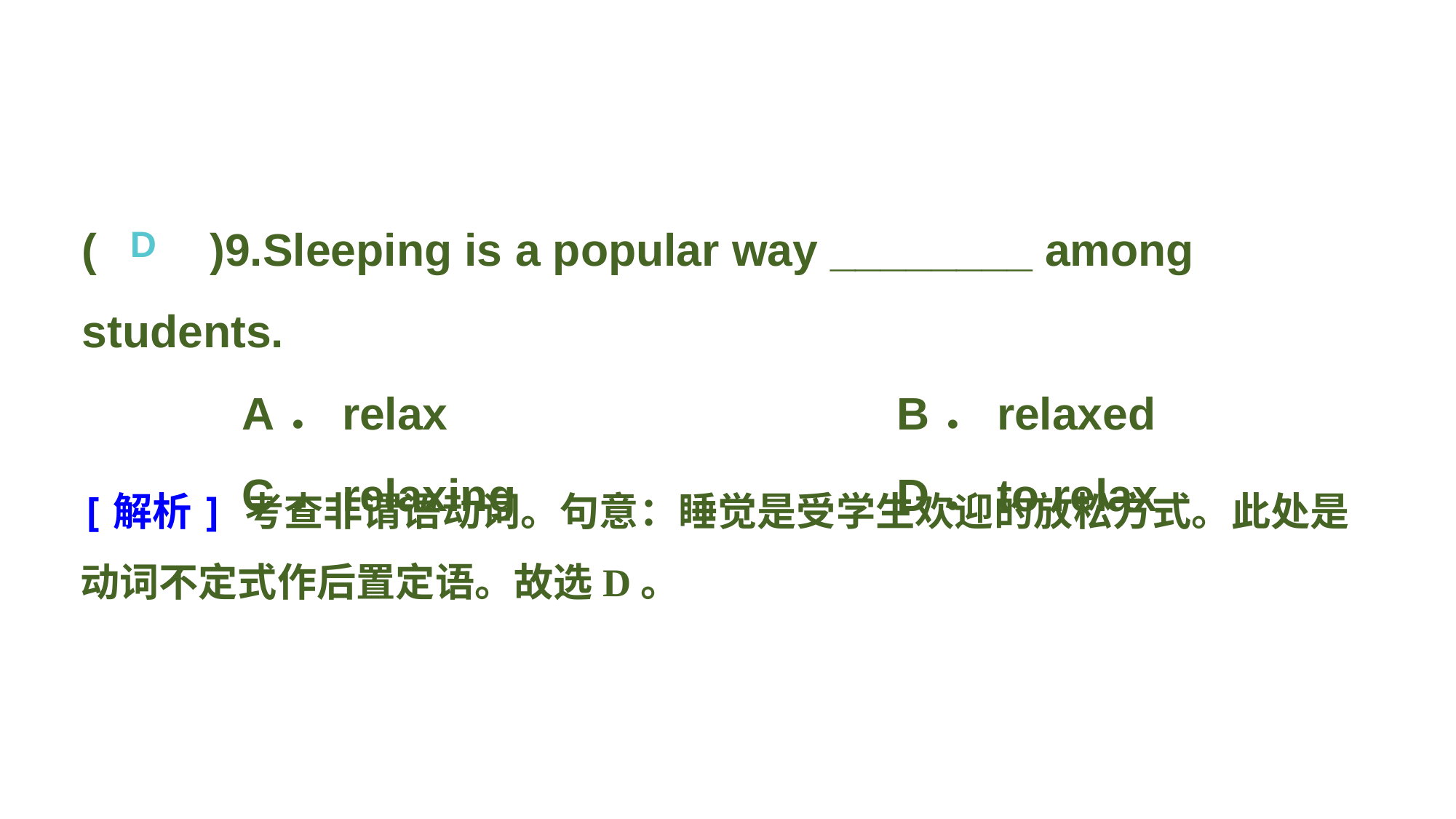

(　　)9.Sleeping is a popular way ________ among students.
A．relax  				B．relaxed
C．relaxing  				D．to relax
D
[解析] 考查非谓语动词。句意：睡觉是受学生欢迎的放松方式。此处是动词不定式作后置定语。故选D。